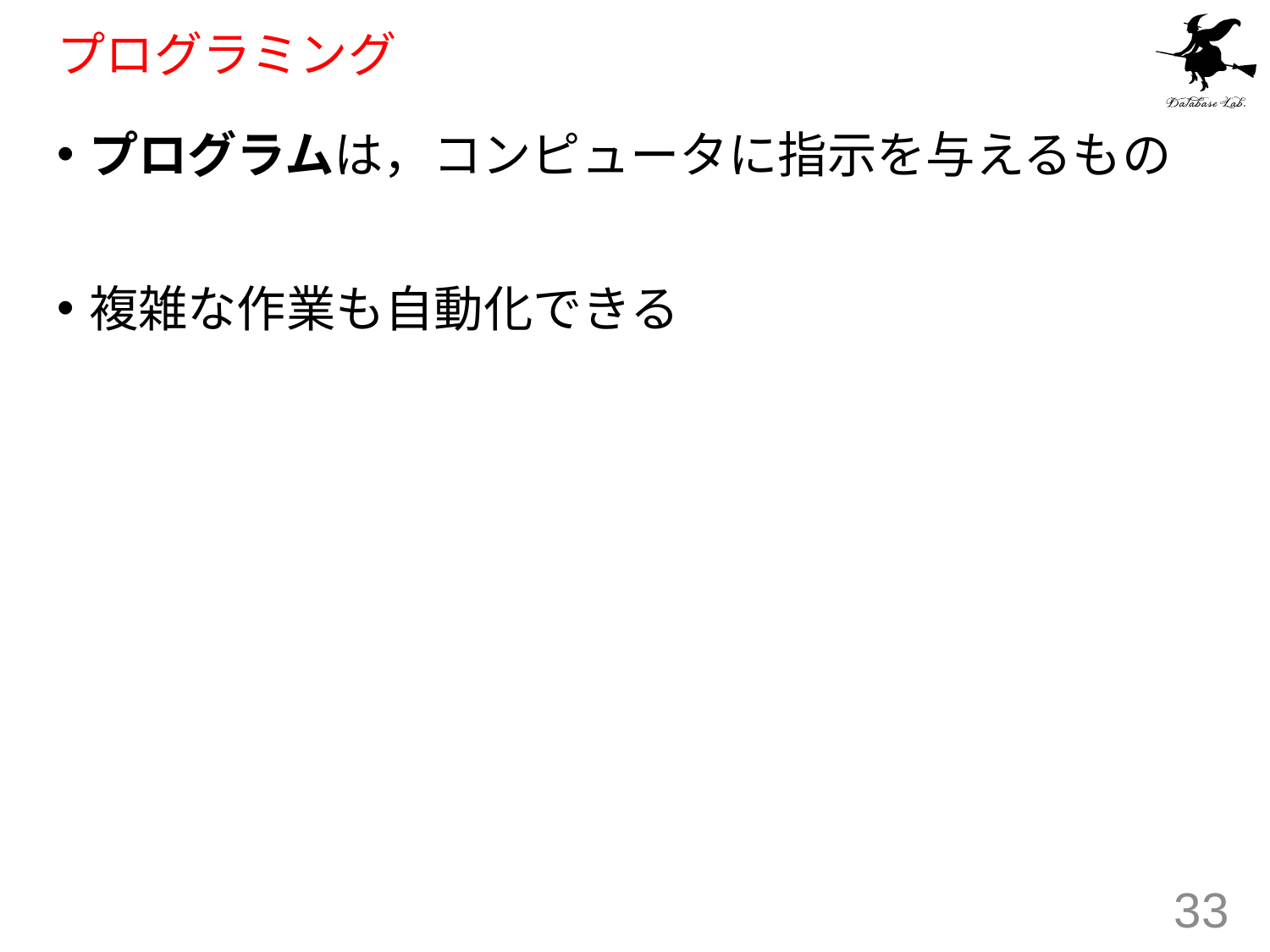

# プログラミング
プログラムは，コンピュータに指示を与えるもの

複雑な作業も自動化できる
33